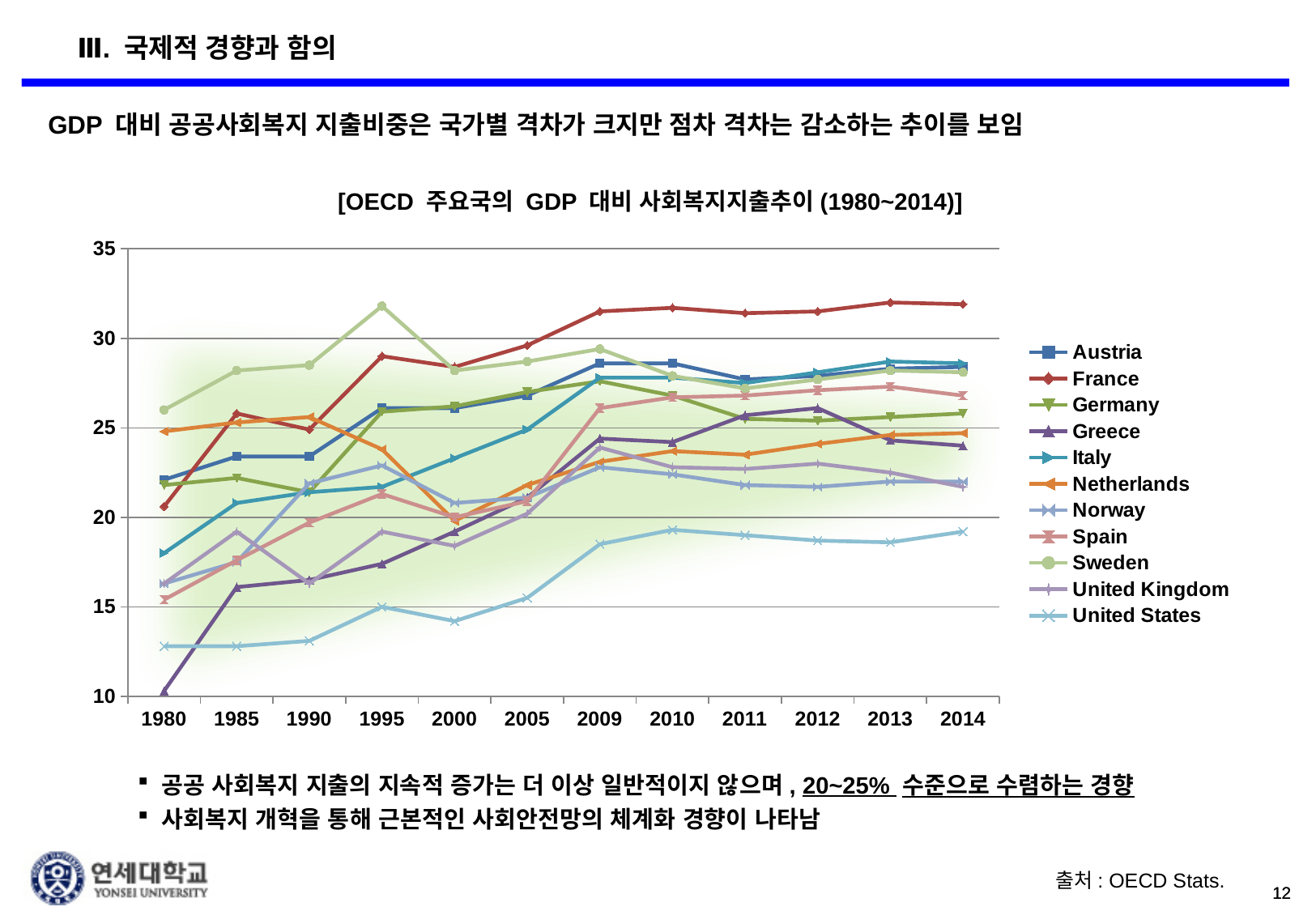

Ⅲ. 국제적 경향과 함의
GDP 대비 공공사회복지 지출비중은 국가별 격차가 크지만 점차 격차는 감소하는 추이를 보임
[OECD 주요국의 GDP 대비 사회복지지출추이(1980~2014)]

### Chart

| Category | Austria | France | Germany | Greece | Italy | Netherlands | Norway | Spain | Sweden | United Kingdom | United States |
|---|---|---|---|---|---|---|---|---|---|---|---|
| 1980 | 22.1 | 20.6 | 21.8 | 10.3 | 18.0 | 24.8 | 16.3 | 15.4 | 26.0 | 16.3 | 12.8 |
| 1985 | 23.4 | 25.8 | 22.2 | 16.1 | 20.8 | 25.3 | 17.5 | 17.6 | 28.2 | 19.2 | 12.8 |
| 1990 | 23.4 | 24.9 | 21.4 | 16.5 | 21.4 | 25.6 | 21.9 | 19.7 | 28.5 | 16.3 | 13.1 |
| 1995 | 26.1 | 29.0 | 25.9 | 17.4 | 21.7 | 23.8 | 22.9 | 21.3 | 31.8 | 19.2 | 15.0 |
| 2000 | 26.1 | 28.4 | 26.2 | 19.2 | 23.3 | 19.8 | 20.8 | 20.0 | 28.2 | 18.4 | 14.2 |
| 2005 | 26.8 | 29.6 | 27.0 | 21.1 | 24.9 | 21.8 | 21.1 | 20.9 | 28.7 | 20.2 | 15.5 |
| 2009 | 28.6 | 31.5 | 27.6 | 24.4 | 27.8 | 23.1 | 22.8 | 26.1 | 29.4 | 23.9 | 18.5 |
| 2010 | 28.6 | 31.7 | 26.8 | 24.2 | 27.8 | 23.7 | 22.4 | 26.7 | 27.9 | 22.8 | 19.3 |
| 2011 | 27.7 | 31.4 | 25.5 | 25.7 | 27.5 | 23.5 | 21.8 | 26.8 | 27.2 | 22.7 | 19.0 |
| 2012 | 27.9 | 31.5 | 25.4 | 26.1 | 28.1 | 24.1 | 21.7 | 27.1 | 27.7 | 23.0 | 18.7 |
| 2013 | 28.3 | 32.0 | 25.6 | 24.3 | 28.7 | 24.6 | 22.0 | 27.3 | 28.2 | 22.5 | 18.6 |
| 2014 | 28.4 | 31.9 | 25.8 | 24.0 | 28.6 | 24.7 | 22.0 | 26.8 | 28.1 | 21.7 | 19.2 |
공공 사회복지 지출의 지속적 증가는 더 이상 일반적이지 않으며, 20~25% 수준으로 수렴하는 경향
사회복지 개혁을 통해 근본적인 사회안전망의 체계화 경향이 나타남
출처: OECD Stats.